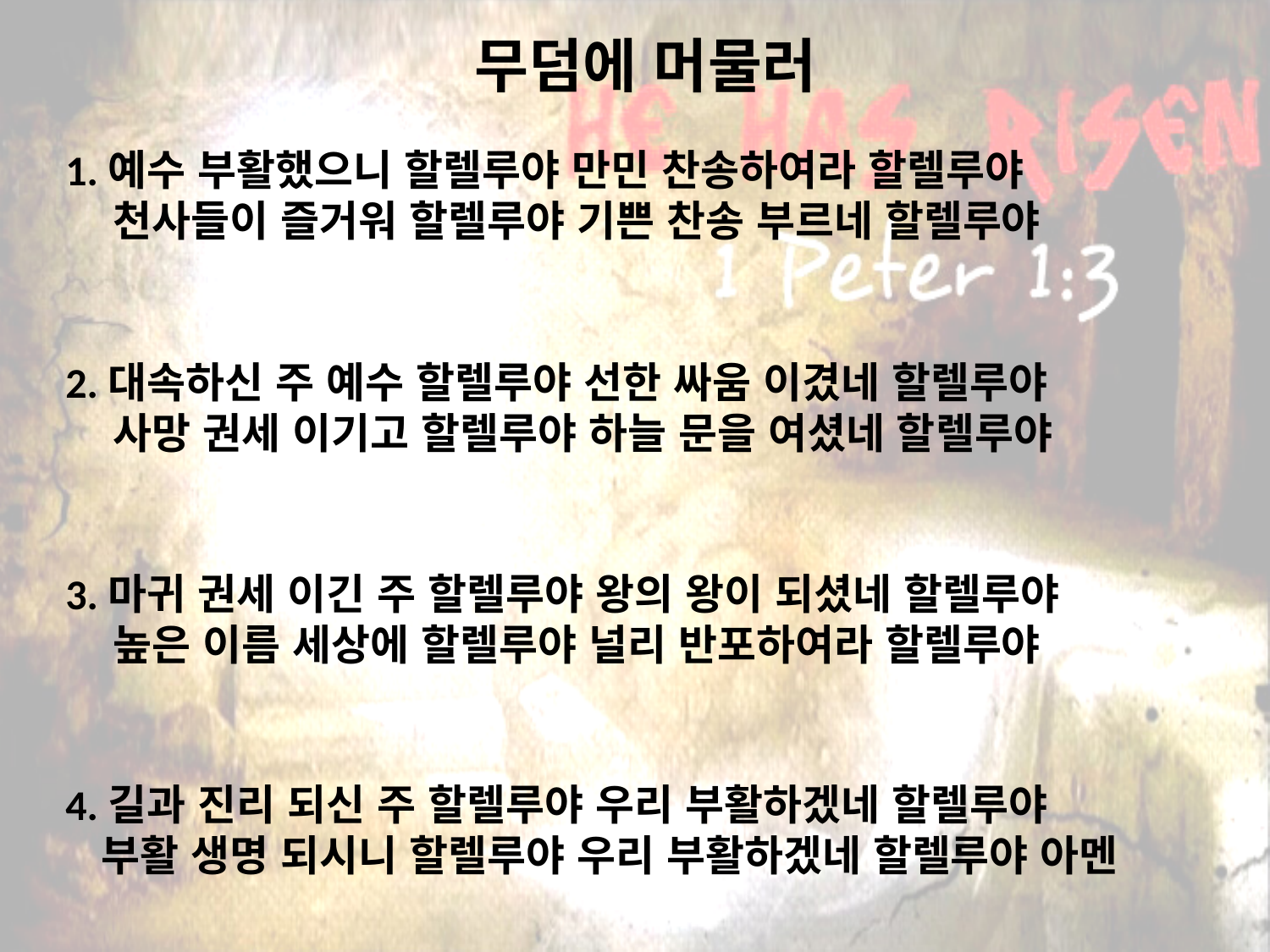

# 무덤에 머물러
1.예수 부활했으니 할렐루야 만민 찬송하여라 할렐루야
    천사들이 즐거워 할렐루야 기쁜 찬송 부르네 할렐루야
2.대속하신 주 예수 할렐루야 선한 싸움 이겼네 할렐루야
    사망 권세 이기고 할렐루야 하늘 문을 여셨네 할렐루야
3.마귀 권세 이긴 주 할렐루야 왕의 왕이 되셨네 할렐루야
    높은 이름 세상에 할렐루야 널리 반포하여라 할렐루야
4.길과 진리 되신 주 할렐루야 우리 부활하겠네 할렐루야
   부활 생명 되시니 할렐루야 우리 부활하겠네 할렐루야 아멘